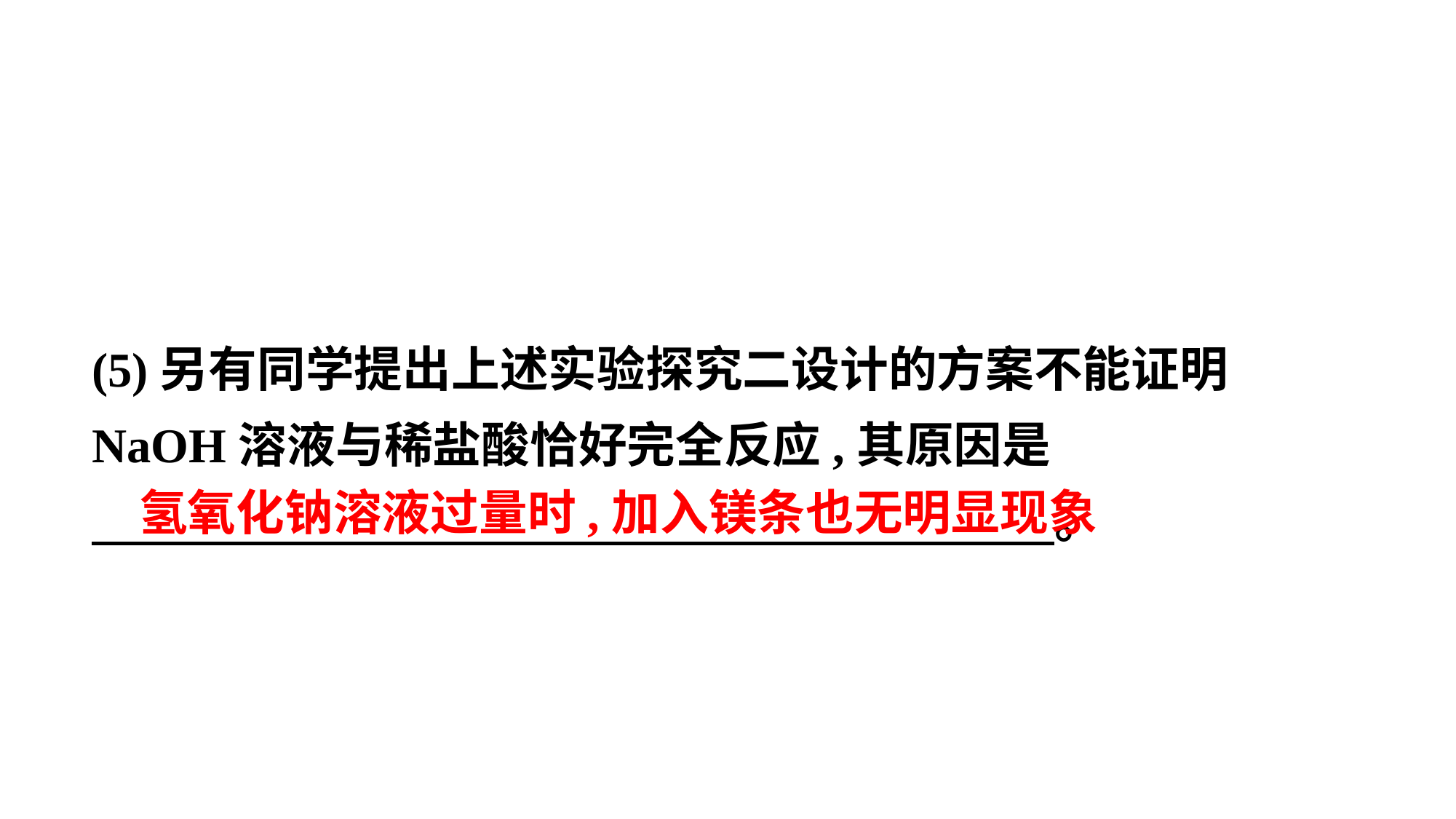

(5)另有同学提出上述实验探究二设计的方案不能证明
NaOH溶液与稀盐酸恰好完全反应,其原因是
　                                                                              　。
　氢氧化钠溶液过量时,加入镁条也无明显现象